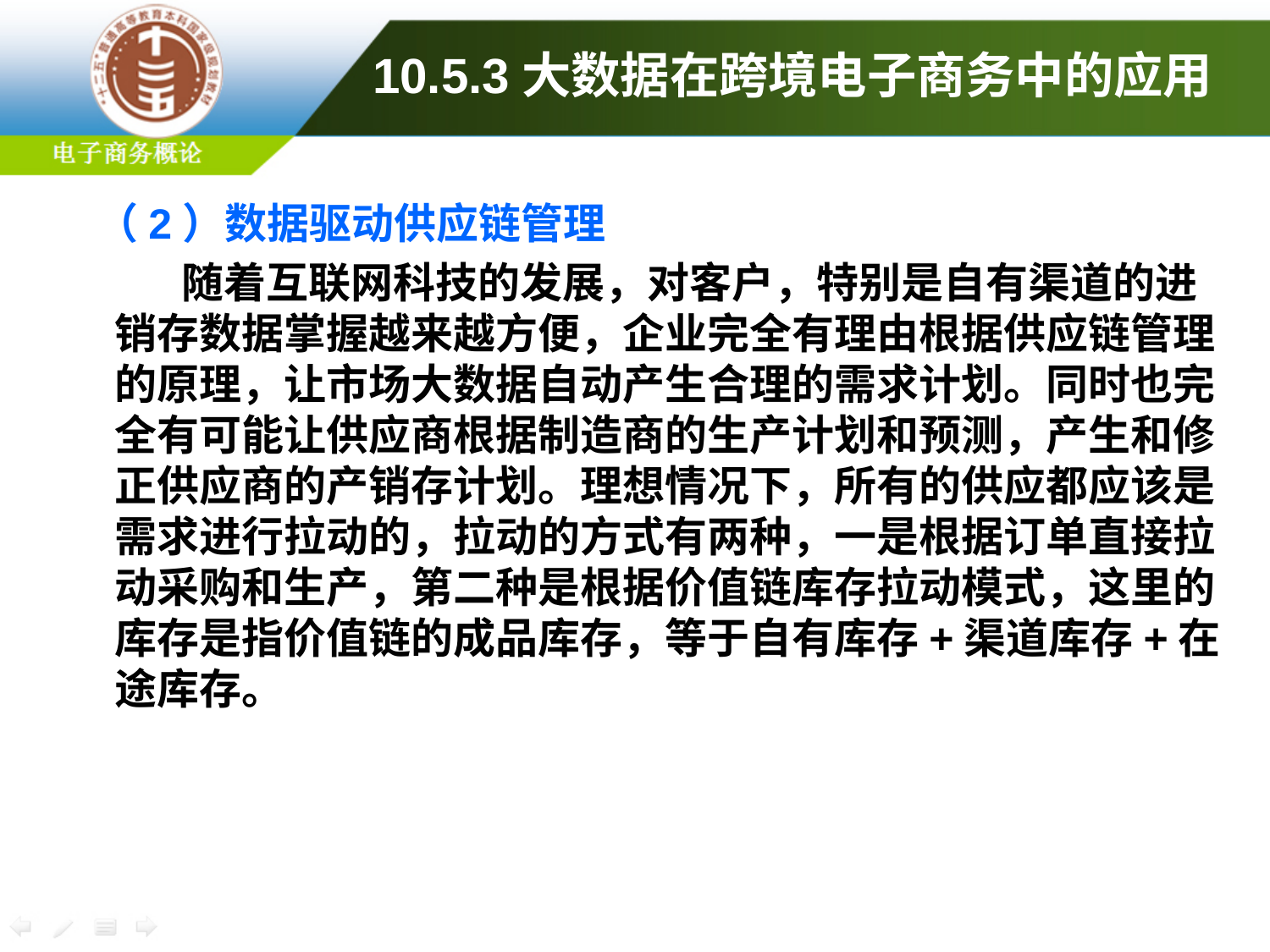

10.5.3大数据在跨境电子商务中的应用
  （2）数据驱动供应链管理
           随着互联网科技的发展，对客户，特别是自有渠道的进销存数据掌握越来越方便，企业完全有理由根据供应链管理的原理，让市场大数据自动产生合理的需求计划。同时也完全有可能让供应商根据制造商的生产计划和预测，产生和修正供应商的产销存计划。理想情况下，所有的供应都应该是需求进行拉动的，拉动的方式有两种，一是根据订单直接拉动采购和生产，第二种是根据价值链库存拉动模式，这里的库存是指价值链的成品库存，等于自有库存+渠道库存+在途库存。